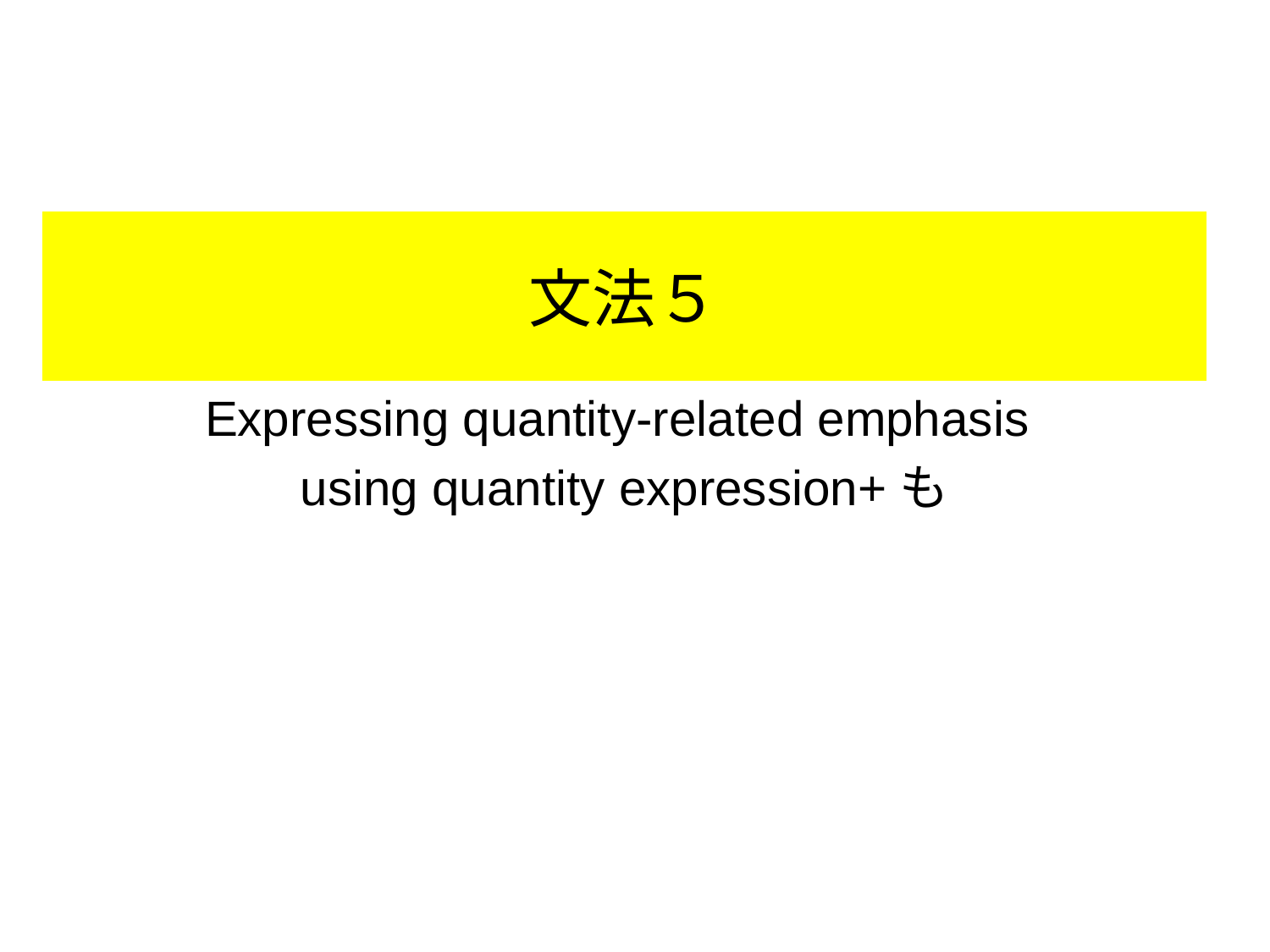

# 文法５
Expressing quantity-related emphasis
using quantity expression+も